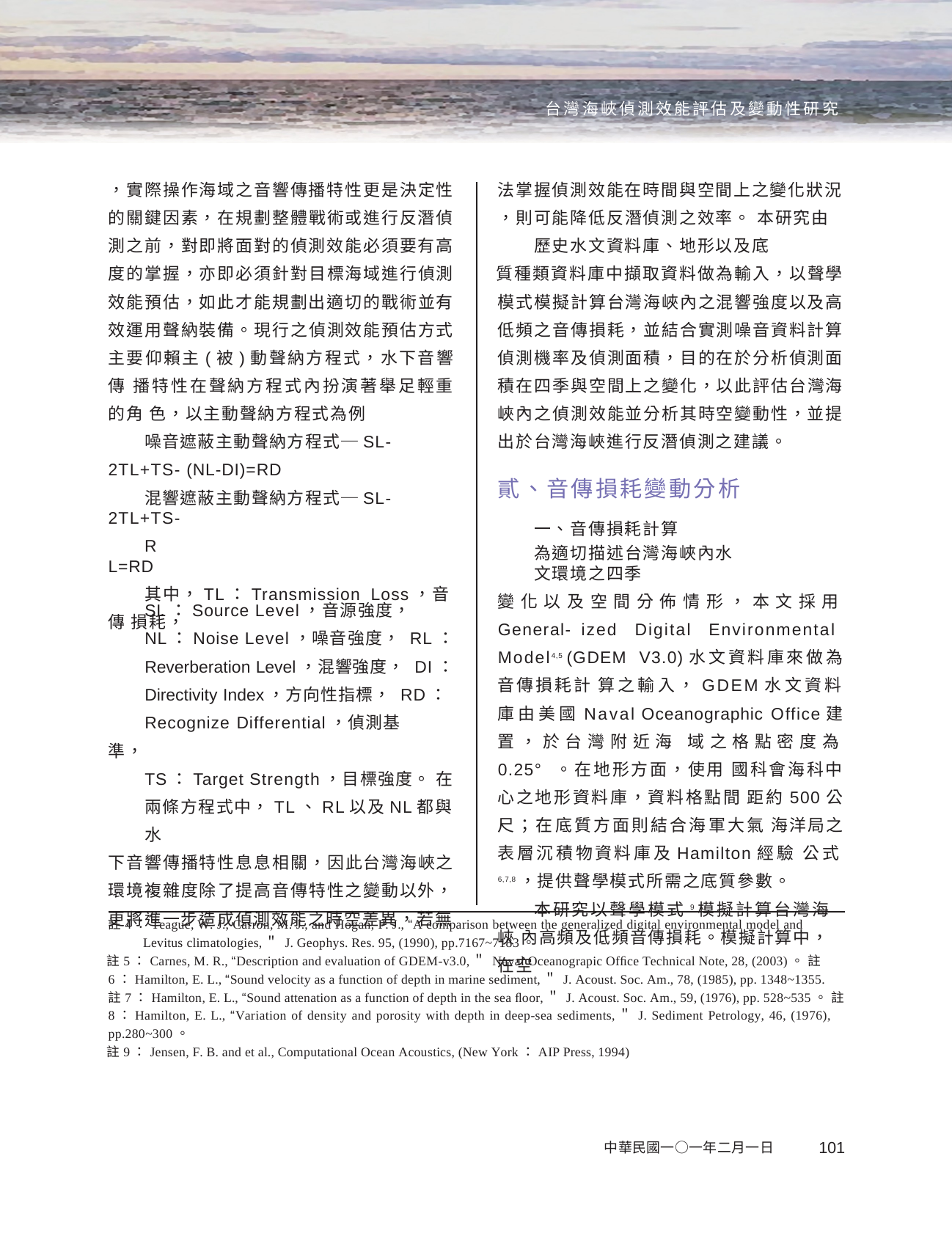

台灣海峽偵測效能評估及變動性研究
，實際操作海域之音響傳播特性更是決定性 的關鍵因素，在規劃整體戰術或進行反潛偵 測之前，對即將面對的偵測效能必須要有高 度的掌握，亦即必須針對目標海域進行偵測 效能預估，如此才能規劃出適切的戰術並有 效運用聲納裝備。現行之偵測效能預估方式 主要仰賴主(被)動聲納方程式，水下音響傳 播特性在聲納方程式內扮演著舉足輕重的角 色，以主動聲納方程式為例
噪音遮蔽主動聲納方程式─SL-2TL+TS- (NL-DI)=RD

混響遮蔽主動聲納方程式─SL-2TL+TS-

RL=RD
其中，TL：Transmission  Loss，音傳 損耗，
法掌握偵測效能在時間與空間上之變化狀況
，則可能降低反潛偵測之效率。 本研究由歷史水文資料庫、地形以及底
質種類資料庫中擷取資料做為輸入，以聲學 模式模擬計算台灣海峽內之混響強度以及高 低頻之音傳損耗，並結合實測噪音資料計算 偵測機率及偵測面積，目的在於分析偵測面 積在四季與空間上之變化，以此評估台灣海 峽內之偵測效能並分析其時空變動性，並提 出於台灣海峽進行反潛偵測之建議。

貳、音傳損耗變動分析

一、音傳損耗計算
為適切描述台灣海峽內水文環境之四季
變化以及空間分佈情形，本文採用General- ized  Digital  Environmental  Model4,5 (GDEM  V3.0)水文資料庫來做為音傳損耗計 算之輸入，GDEM水文資料庫由美國Naval Oceanographic Office建置，於台灣附近海 域之格點密度為0.25°。在地形方面，使用 國科會海科中心之地形資料庫，資料格點間 距約500公尺；在底質方面則結合海軍大氣 海洋局之表層沉積物資料庫及Hamilton經驗 公式6,7,8，提供聲學模式所需之底質參數。
本研究以聲學模式9模擬計算台灣海峽 內高頻及低頻音傳損耗。模擬計算中，在空
SL：Source Level，音源強度， NL：Noise Level，噪音強度， RL：Reverberation Level，混響強度， DI：Directivity Index，方向性指標， RD：Recognize Differential，偵測基
準，
TS：Target Strength，目標強度。 在兩條方程式中，TL、RL以及NL都與水
下音響傳播特性息息相關，因此台灣海峽之 環境複雜度除了提高音傳特性之變動以外， 更將進一步造成偵測效能之時空差異，若無

註4：Teague, W. J., Carron, M. J., and Hogan, P. J., “A comparison between the generalized digital environmental model and Levitus climatologies,＂ J. Geophys. Res. 95, (1990), pp.7167~7183。
註5：Carnes, M. R., “Description and evaluation of GDEM-v3.0,＂ Naval Oceanograpic Ofﬁce Technical Note, 28, (2003)。 註6：Hamilton, E. L., “Sound velocity as a function of depth in marine sediment,＂ J. Acoust. Soc. Am., 78, (1985), pp. 1348~1355. 註7：Hamilton, E. L., “Sound attenation as a function of depth in the sea ﬂoor,＂ J. Acoust. Soc. Am., 59, (1976), pp. 528~535。 註8：Hamilton, E. L., “Variation of density and porosity with depth in deep-sea sediments,＂ J. Sediment Petrology, 46, (1976),
pp.280~300。
註9：Jensen, F. B. and et al., Computational Ocean Acoustics, (New York：AIP Press, 1994)
中華民國一○一年二月一日	101